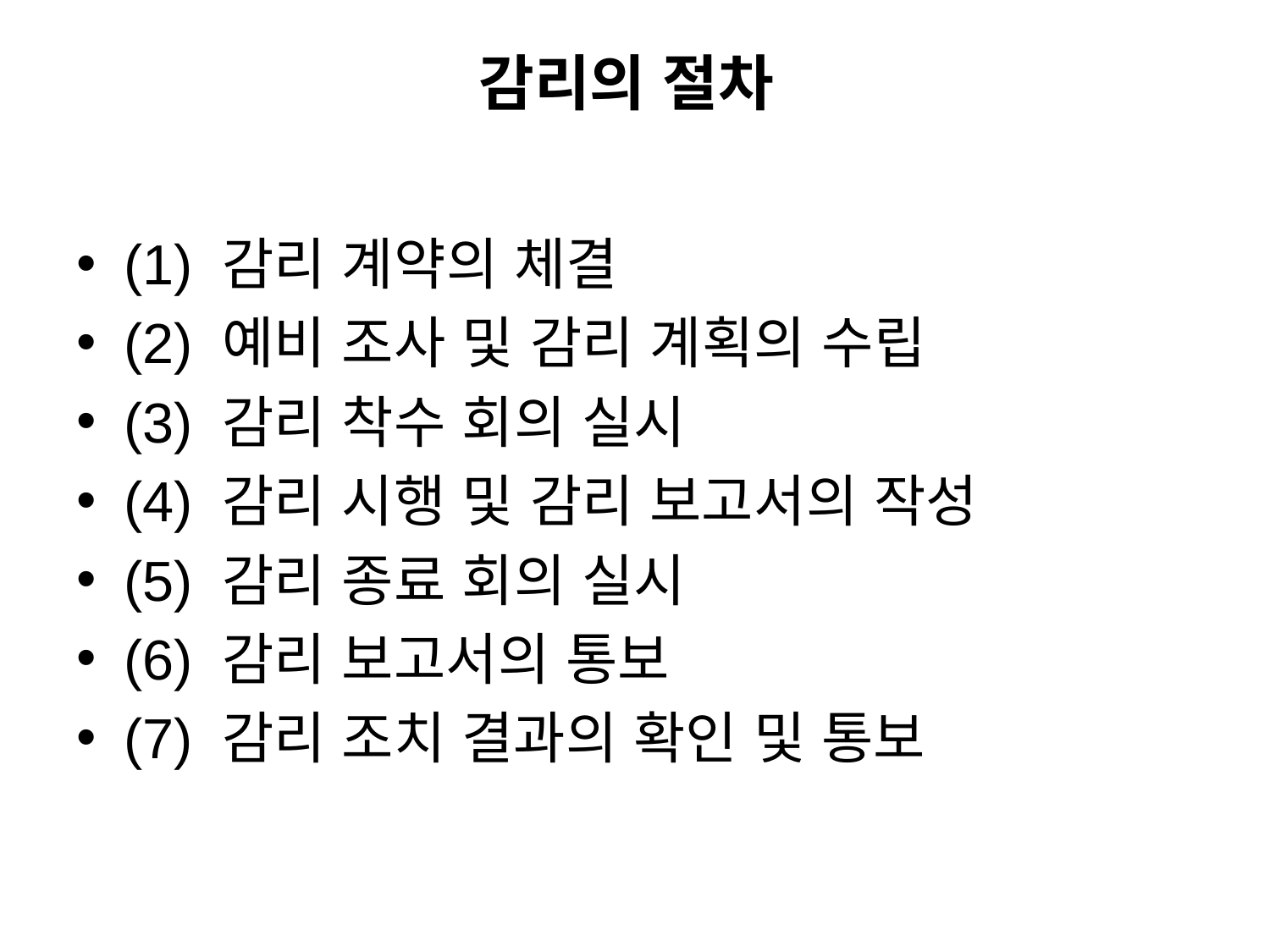

# 감리의 절차
(1) 감리 계약의 체결
(2) 예비 조사 및 감리 계획의 수립
(3) 감리 착수 회의 실시
(4) 감리 시행 및 감리 보고서의 작성
(5) 감리 종료 회의 실시
(6) 감리 보고서의 통보
(7) 감리 조치 결과의 확인 및 통보